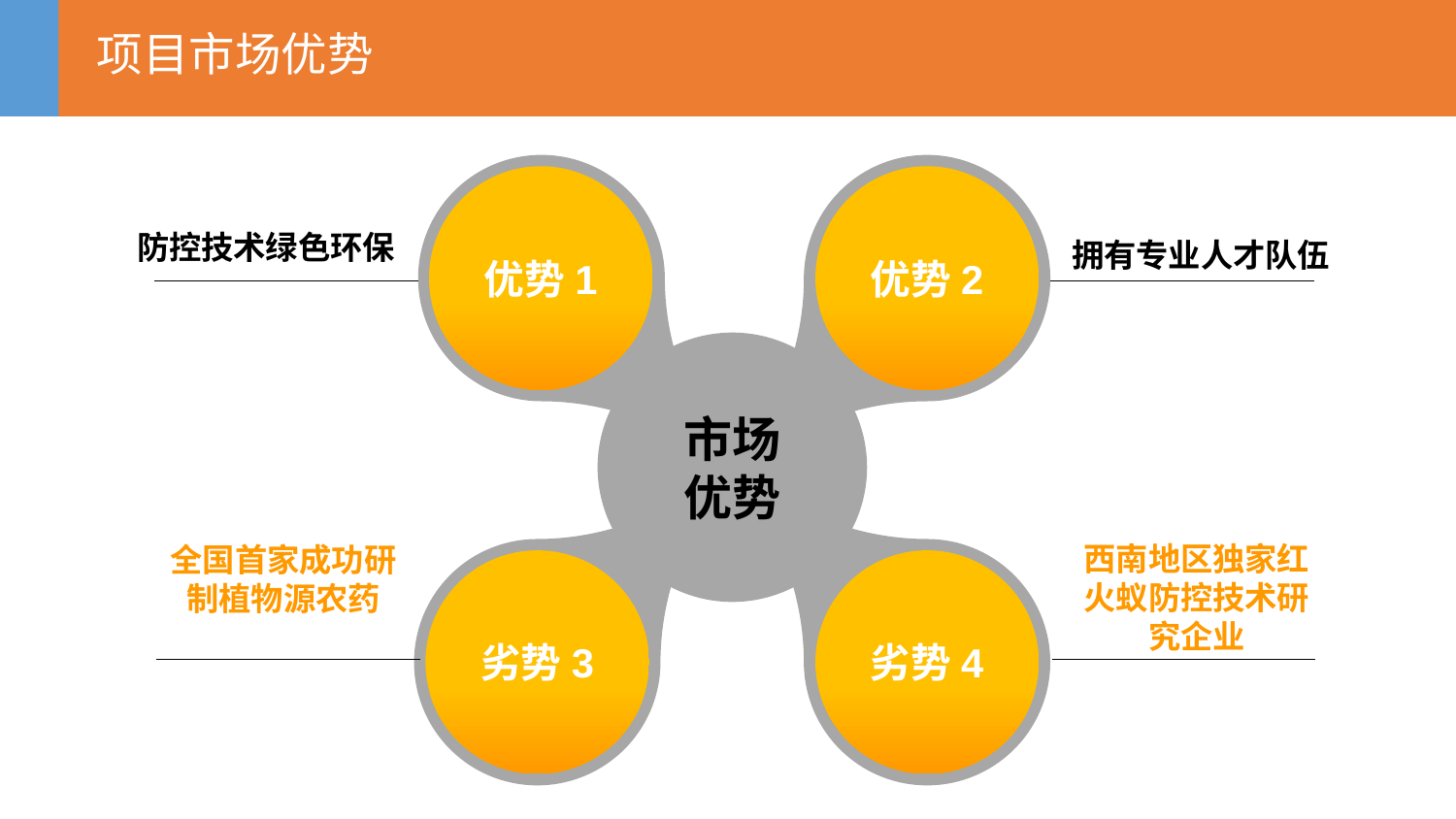

项目市场优势

优势1
优势2
防控技术绿色环保
拥有专业人才队伍
市场
优势
西南地区独家红火蚁防控技术研究企业
全国首家成功研制植物源农药

劣势3
劣势4